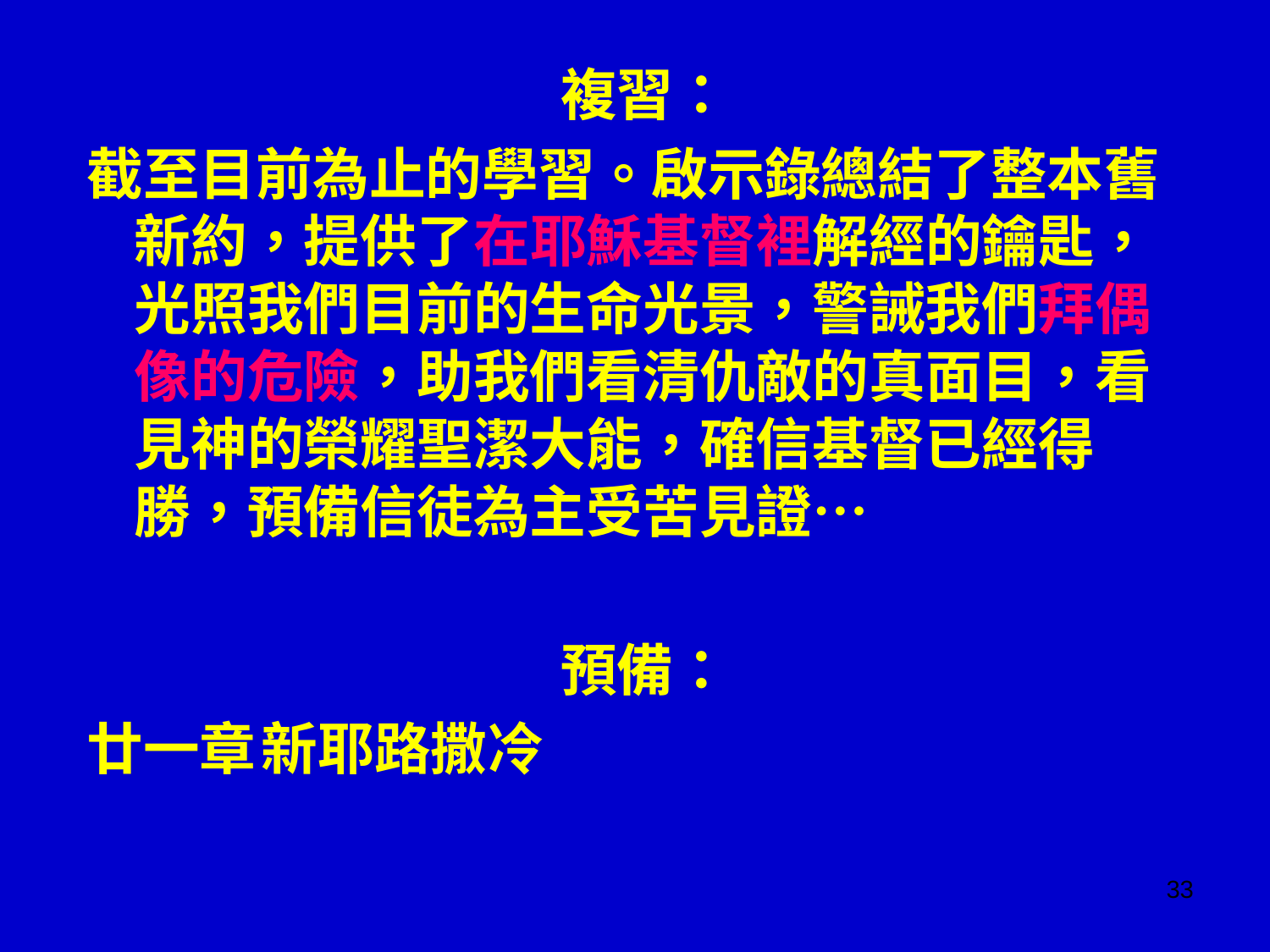

複習：
截至目前為止的學習。啟示錄總結了整本舊新約，提供了在耶穌基督裡解經的鑰匙，光照我們目前的生命光景，警誡我們拜偶像的危險，助我們看清仇敵的真面目，看見神的榮耀聖潔大能，確信基督已經得勝，預備信徒為主受苦見證…

預備：
廿一章	新耶路撒冷
33